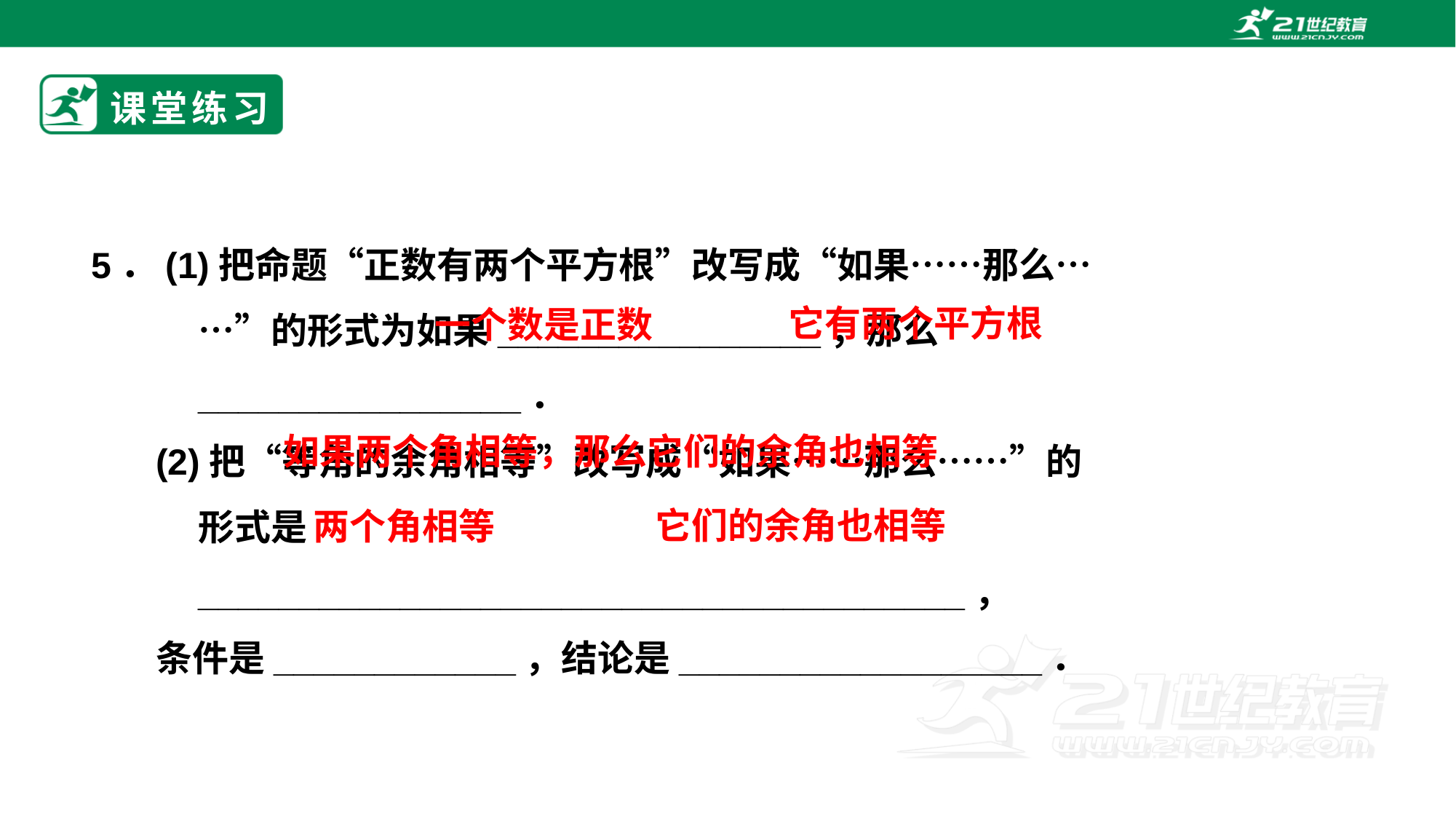

# 课堂练习
5．(1)把命题“正数有两个平方根”改写成“如果……那么……”的形式为如果________________，那么________________．
(2)把“等角的余角相等”改写成“如果……那么……”的形式是______________________________________，
条件是____________，结论是__________________．
它有两个平方根
一个数是正数
如果两个角相等，那么它们的余角也相等
它们的余角也相等
两个角相等